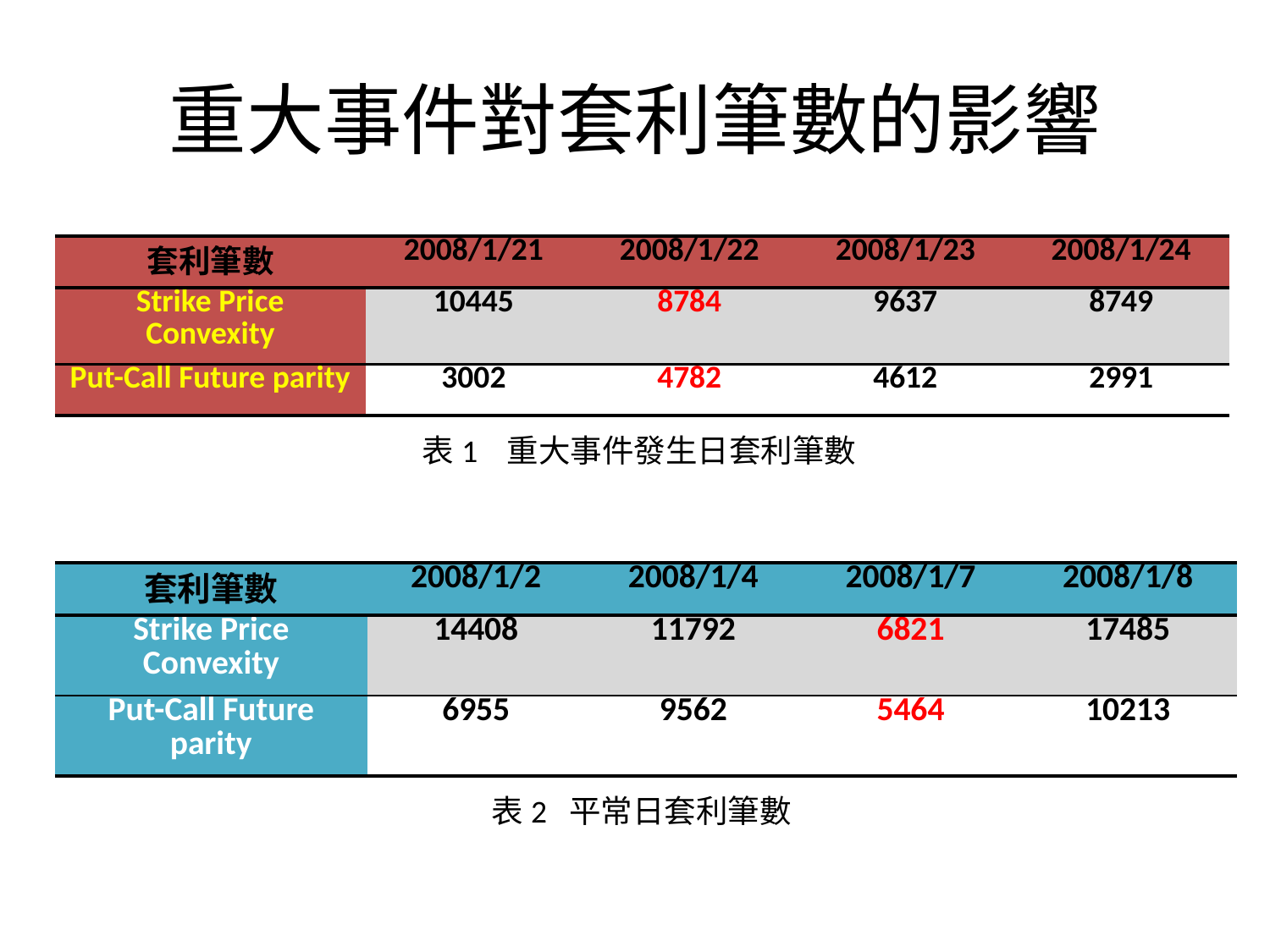

# 重大事件對套利筆數的影響
| 套利筆數 | 2008/1/21 | 2008/1/22 | 2008/1/23 | 2008/1/24 |
| --- | --- | --- | --- | --- |
| Strike Price Convexity | 10445 | 8784 | 9637 | 8749 |
| Put-Call Future parity | 3002 | 4782 | 4612 | 2991 |
表1   重大事件發生日套利筆數
| 套利筆數 | 2008/1/2 | 2008/1/4 | 2008/1/7 | 2008/1/8 |
| --- | --- | --- | --- | --- |
| Strike Price Convexity | 14408 | 11792 | 6821 | 17485 |
| Put-Call Future parity | 6955 | 9562 | 5464 | 10213 |
表2  平常日套利筆數